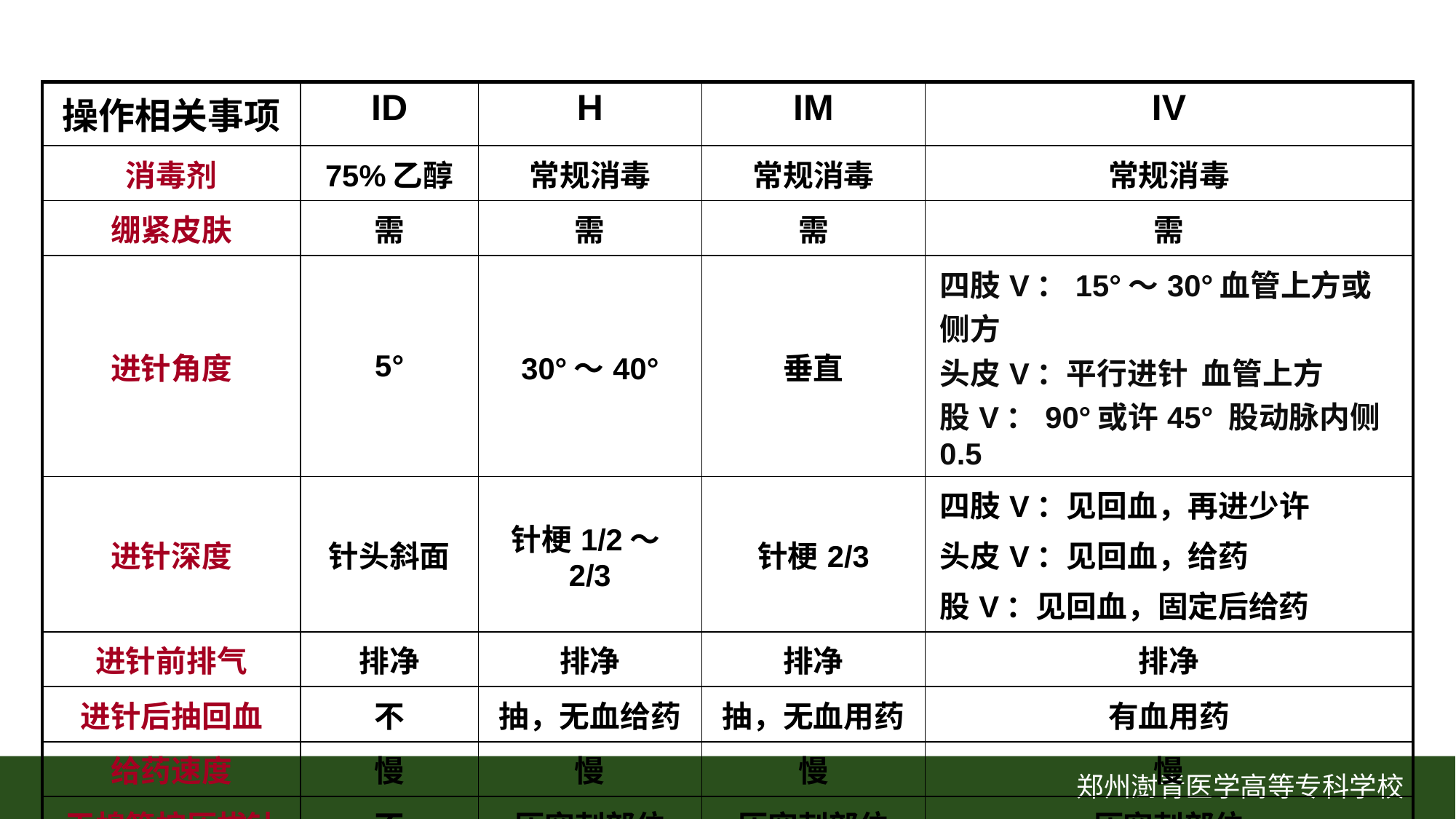

| 操作相关事项 | ID | H | IM | IV |
| --- | --- | --- | --- | --- |
| 消毒剂 | 75%乙醇 | 常规消毒 | 常规消毒 | 常规消毒 |
| 绷紧皮肤 | 需 | 需 | 需 | 需 |
| 进针角度 | 5° | 30°～40° | 垂直 | 四肢V：15°～30°血管上方或侧方 头皮V：平行进针 血管上方 股V：90°或许45° 股动脉内侧0.5 |
| 进针深度 | 针头斜面 | 针梗1/2～2/3 | 针梗2/3 | 四肢V：见回血，再进少许 头皮V：见回血，给药 股V：见回血，固定后给药 |
| 进针前排气 | 排净 | 排净 | 排净 | 排净 |
| 进针后抽回血 | 不 | 抽，无血给药 | 抽，无血用药 | 有血用药 |
| 给药速度 | 慢 | 慢 | 慢 | 慢 |
| 干棉签按压拔针 | 不 | 压穿剌部位 | 压穿剌部位 | 压穿剌部位 |
郑州澍青医学高等专科学校